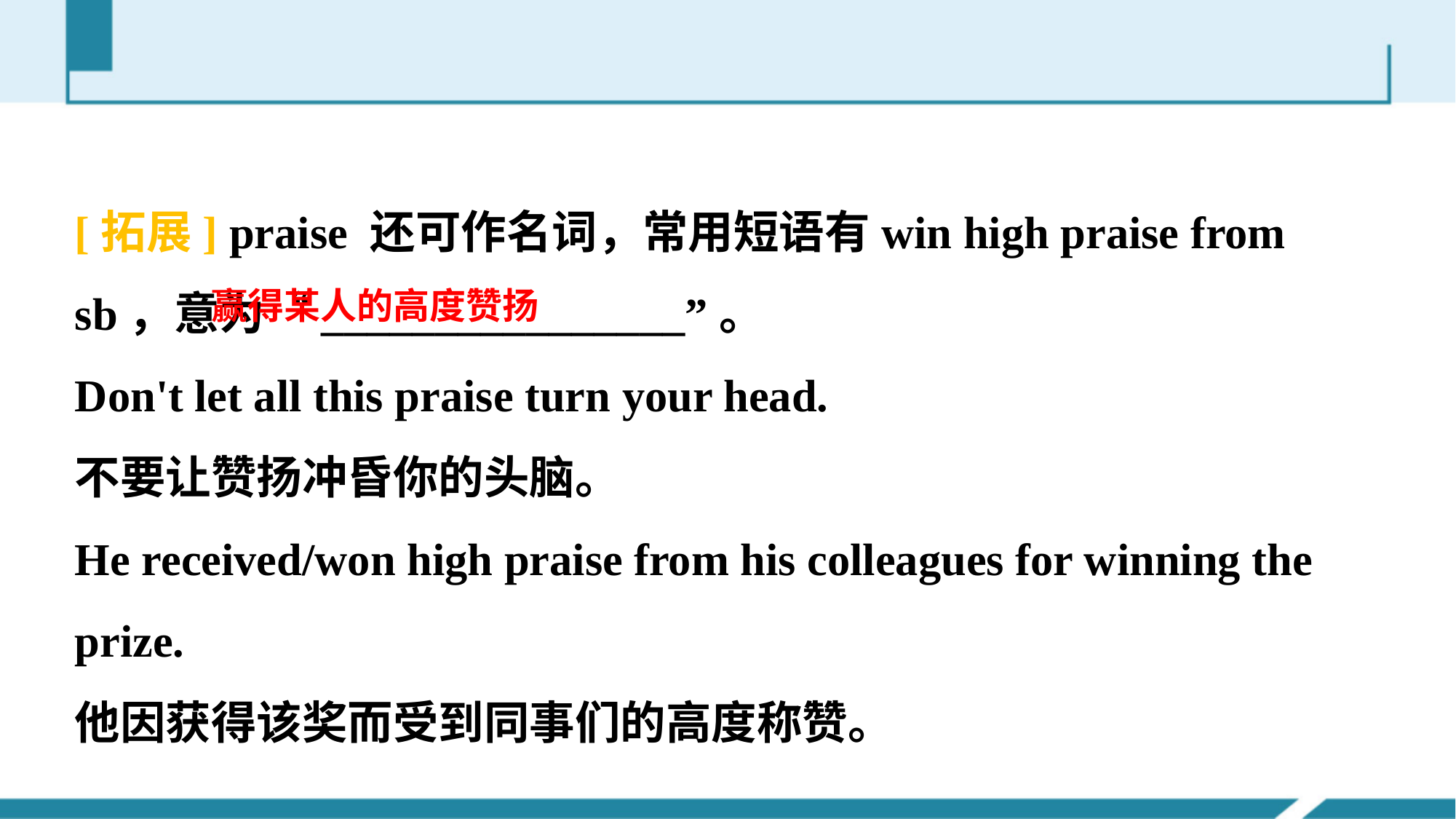

[拓展] praise 还可作名词，常用短语有win high praise from sb，意为“________________”。
Don't let all this praise turn your head.
不要让赞扬冲昏你的头脑。
He received/won high praise from his colleagues for winning the prize.
他因获得该奖而受到同事们的高度称赞。
赢得某人的高度赞扬